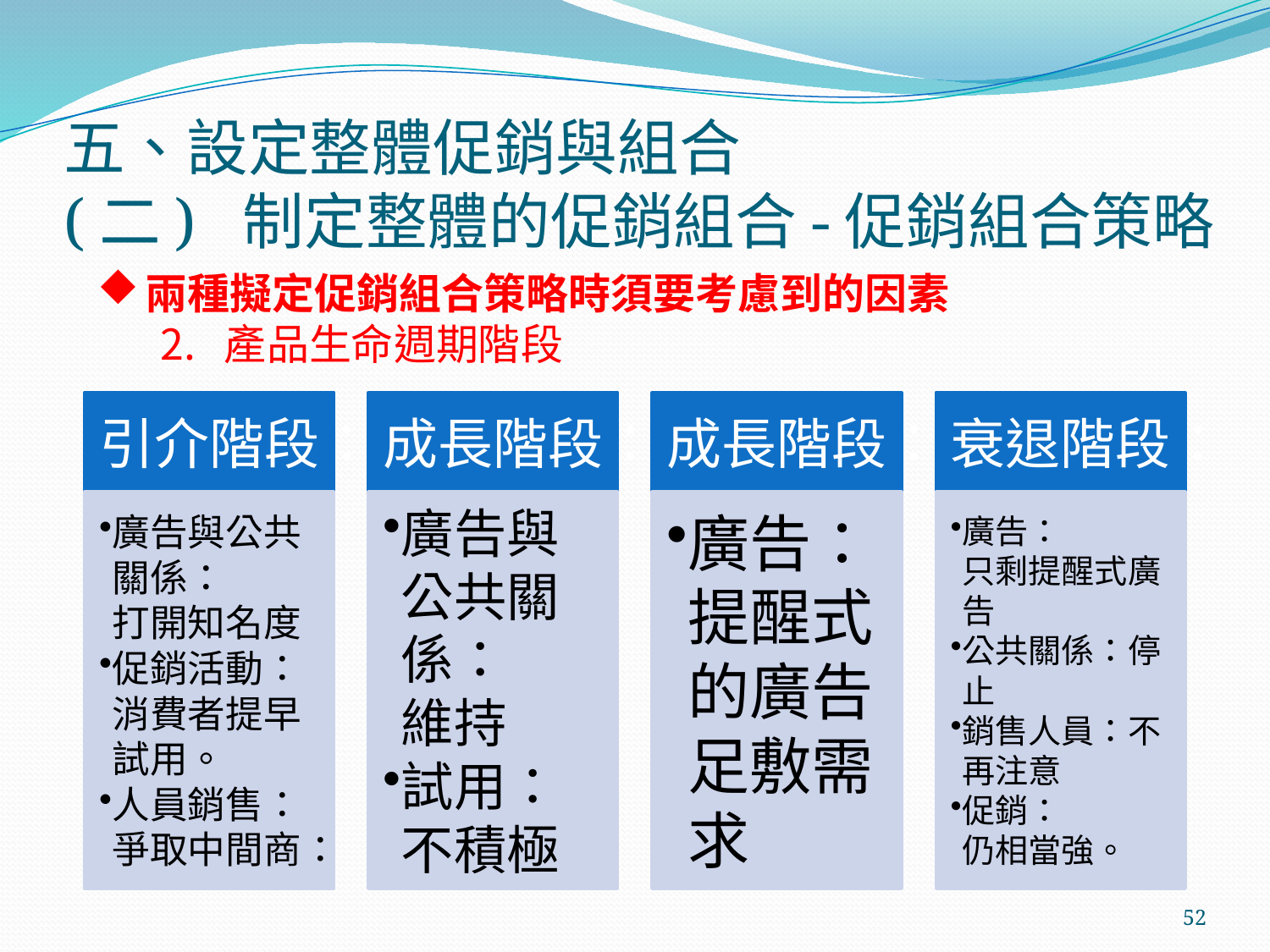

# 五、設定整體促銷與組合 (二)  制定整體的促銷組合-促銷組合策略
兩種擬定促銷組合策略時須要考慮到的因素
產品生命週期階段
引介階段：
成長階段：
成長階段：
衰退階段：
促銷：
仍相當強。
52